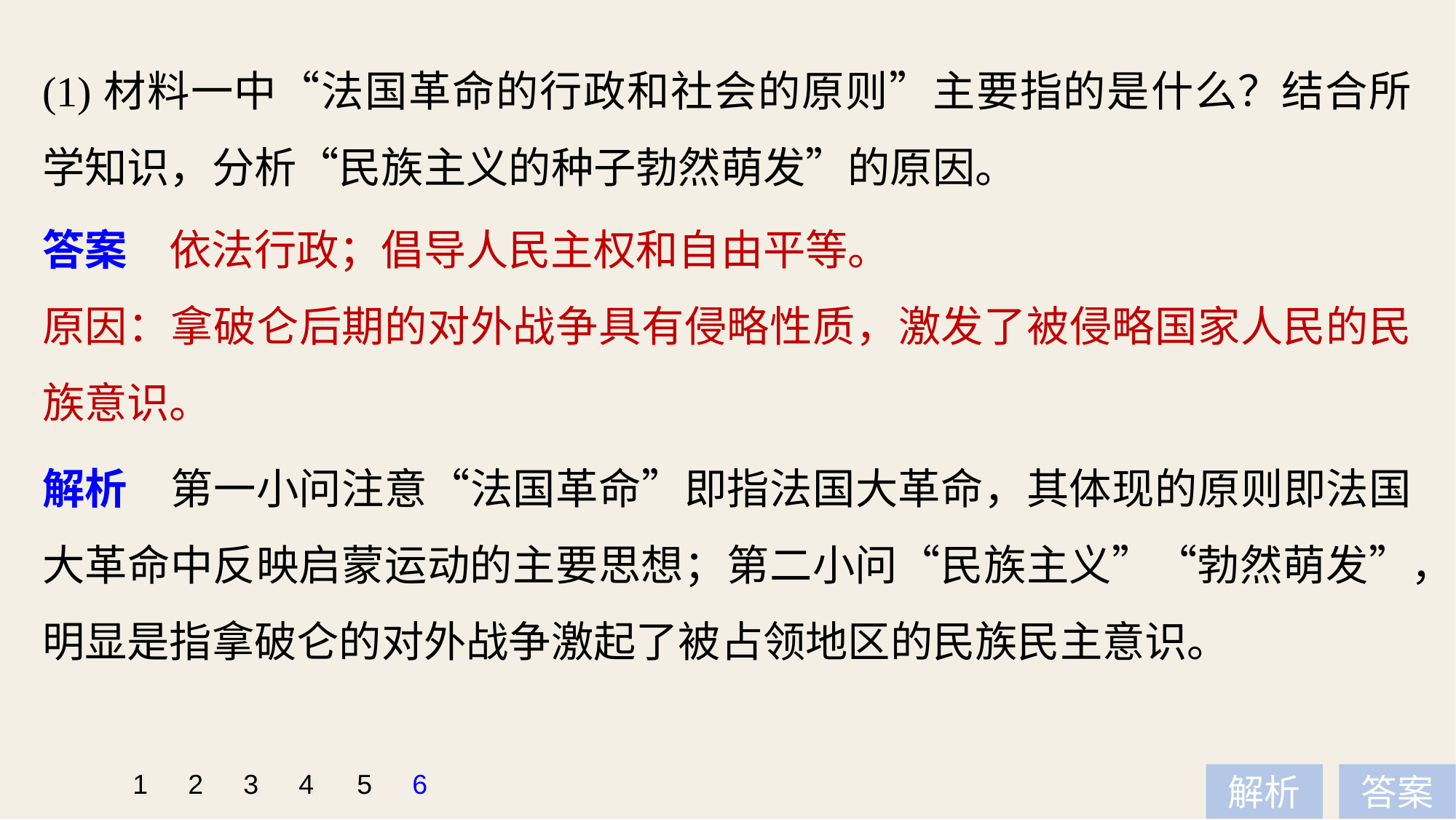

(1)材料一中“法国革命的行政和社会的原则”主要指的是什么？结合所学知识，分析“民族主义的种子勃然萌发”的原因。
答案　依法行政；倡导人民主权和自由平等。
原因：拿破仑后期的对外战争具有侵略性质，激发了被侵略国家人民的民族意识。
解析　第一小问注意“法国革命”即指法国大革命，其体现的原则即法国大革命中反映启蒙运动的主要思想；第二小问“民族主义”“勃然萌发”，明显是指拿破仑的对外战争激起了被占领地区的民族民主意识。
1
2
3
4
5
6
解析
答案